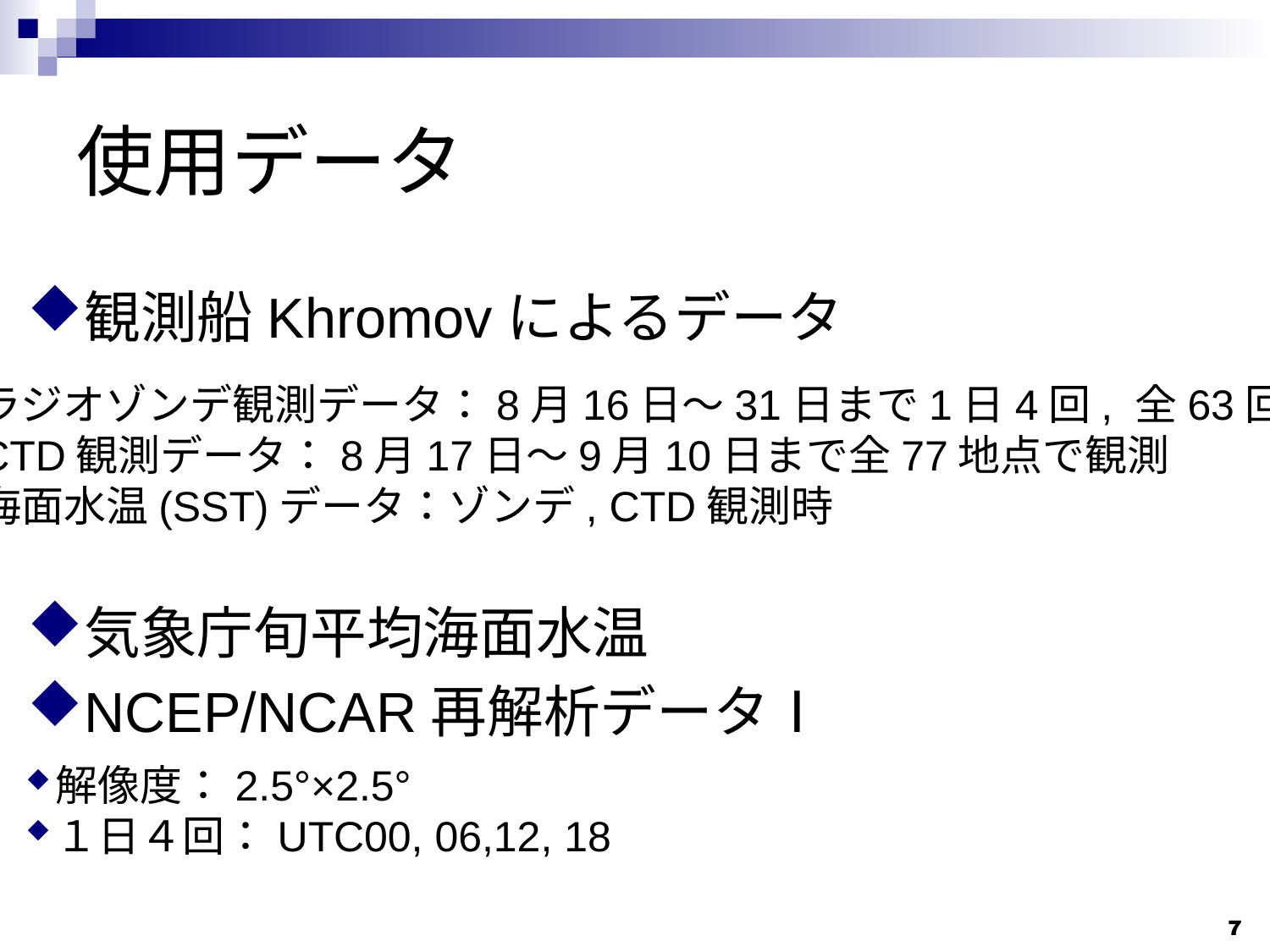

# 使用データ
観測船Khromovによるデータ

気象庁旬平均海面水温
NCEP/NCAR再解析データⅠ

ラジオゾンデ観測データ：8月16日～31日まで1日4回, 全63回観測
CTD観測データ：8月17日～9月10日まで全77地点で観測
海面水温(SST)データ：ゾンデ, CTD観測時
解像度：2.5°×2.5°
１日４回：UTC00, 06,12, 18
7